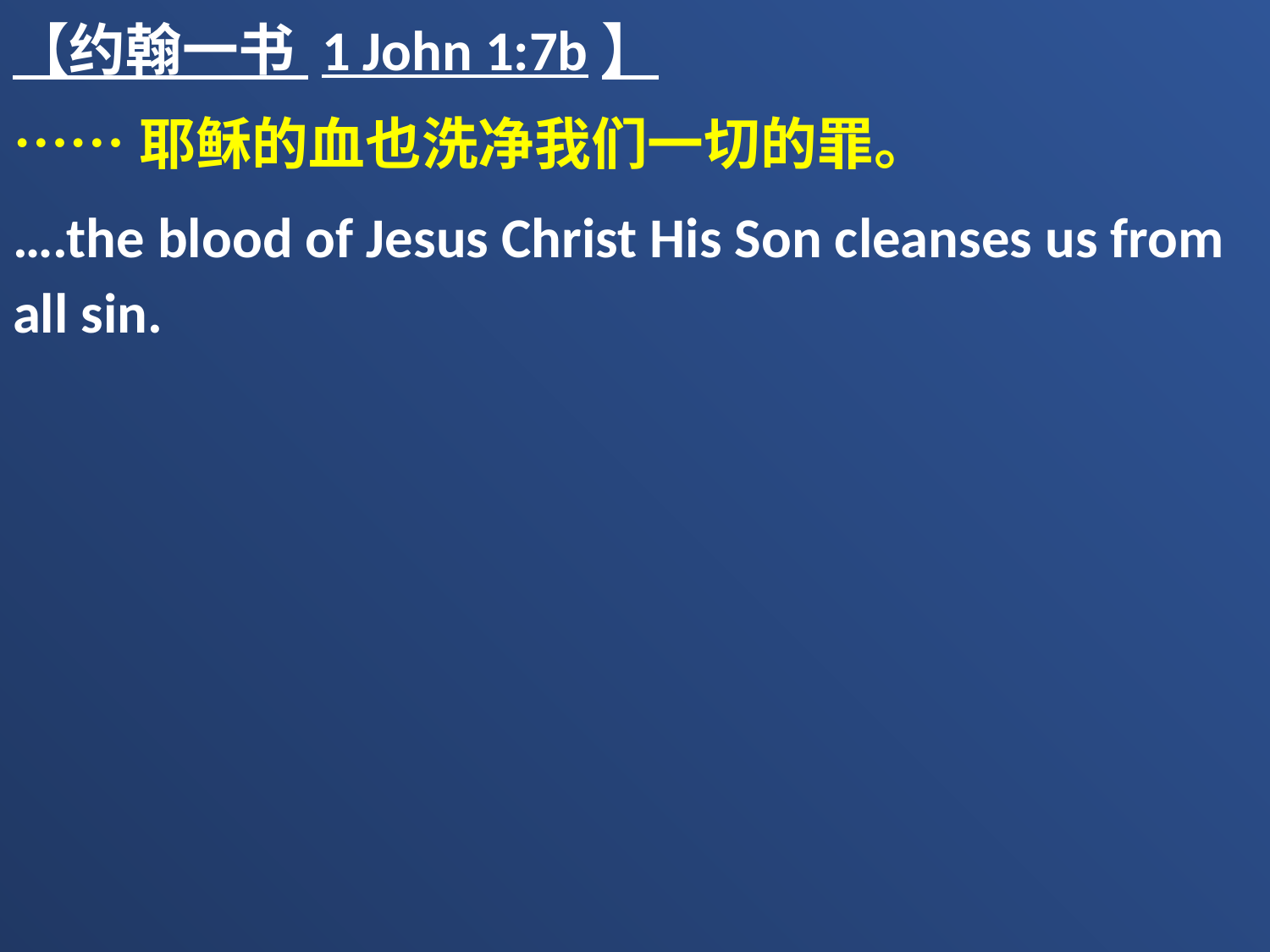

【约翰一书 1 John 1:7b】
……耶稣的血也洗净我们一切的罪。
….the blood of Jesus Christ His Son cleanses us from all sin.